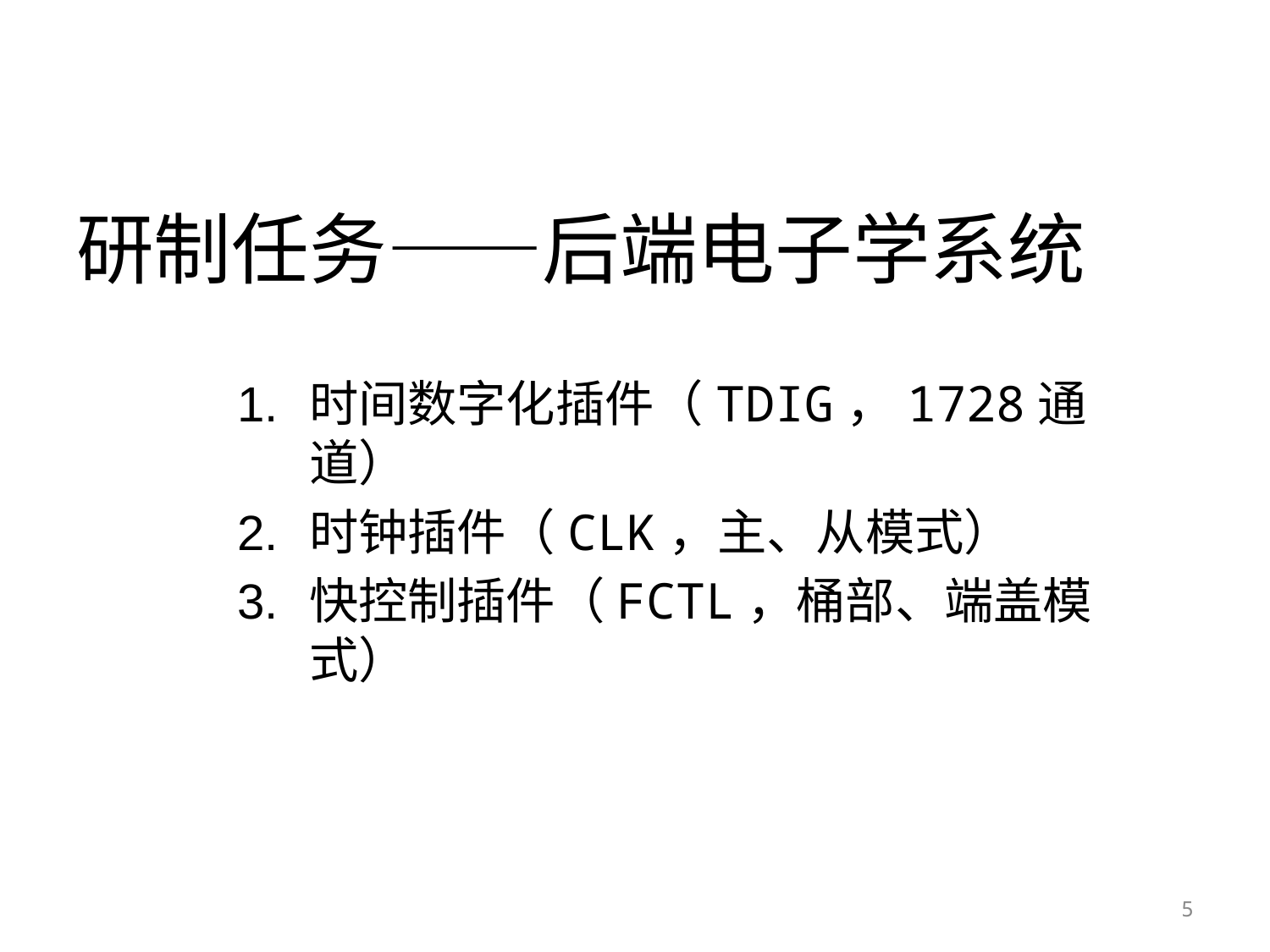

# 研制任务——后端电子学系统
时间数字化插件（TDIG，1728通道）
时钟插件（CLK，主、从模式）
快控制插件（FCTL，桶部、端盖模式）
5